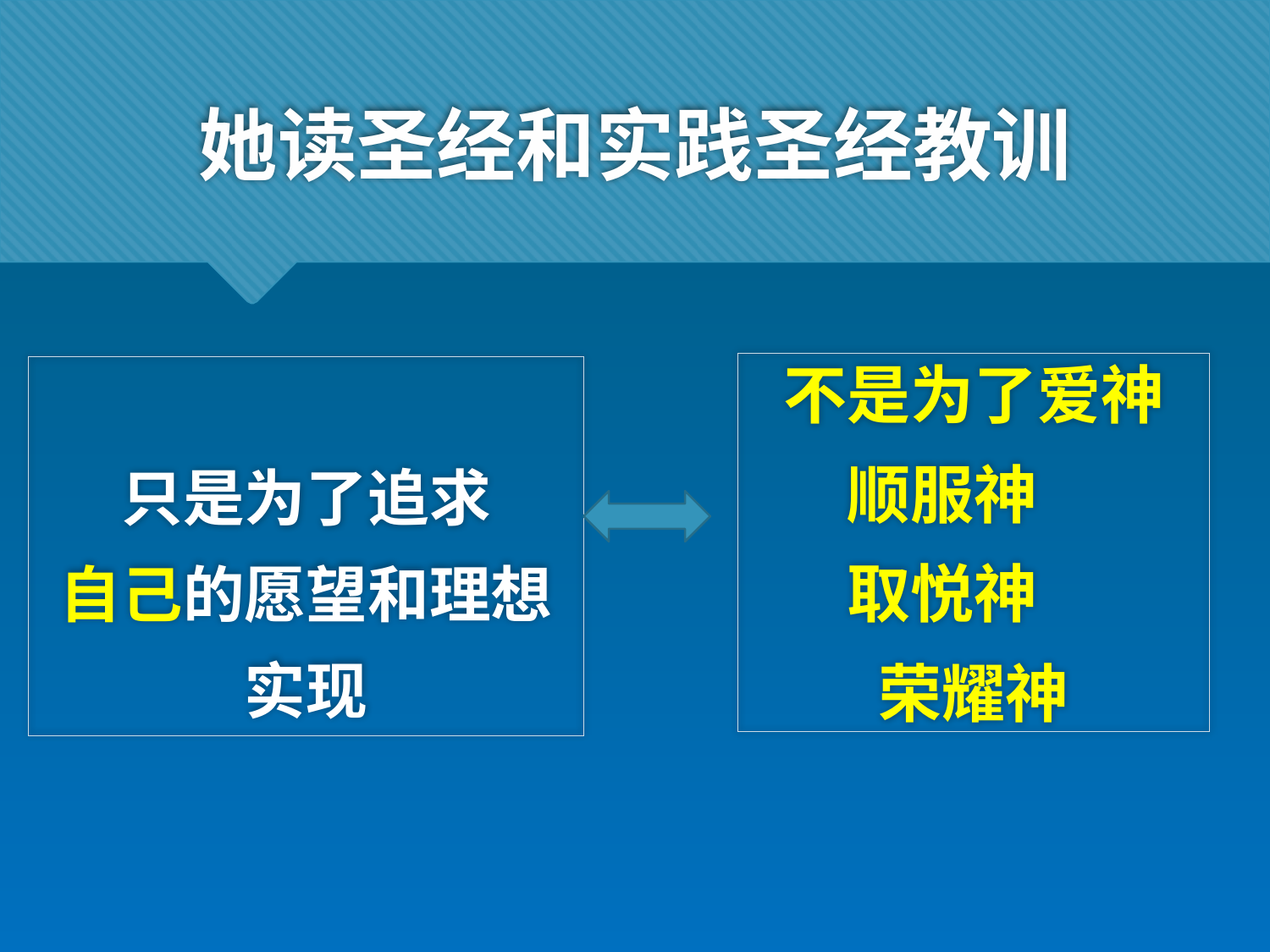

# 她读圣经和实践圣经教训
不是为了爱神
顺服神
取悦神
荣耀神

只是为了追求
自己的愿望和理想
实现